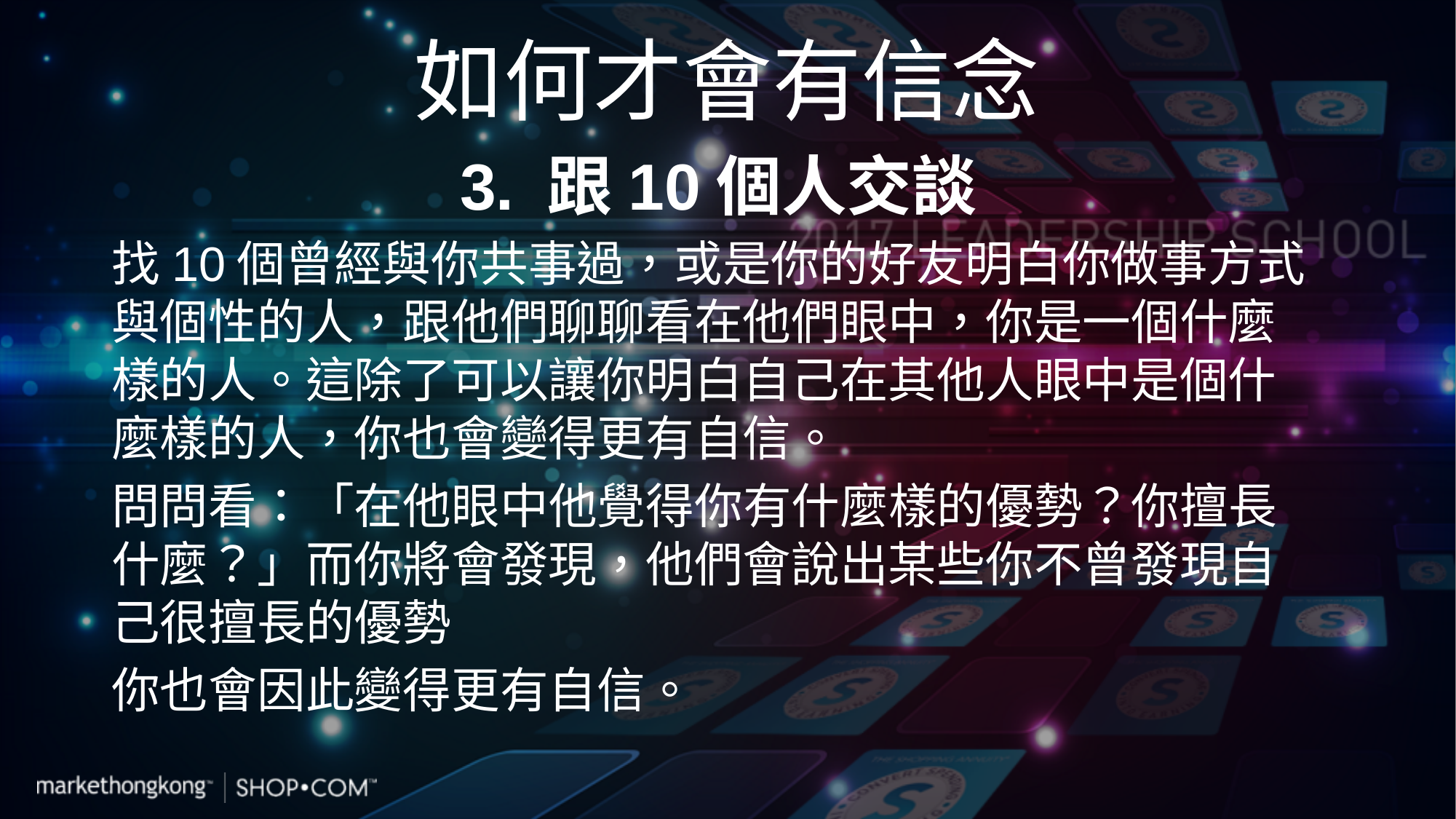

# 如何才會有信念
3. 跟10個人交談
找10個曾經與你共事過，或是你的好友明白你做事方式與個性的人，跟他們聊聊看在他們眼中，你是一個什麼樣的人。這除了可以讓你明白自己在其他人眼中是個什麼樣的人，你也會變得更有自信。
問問看：「在他眼中他覺得你有什麼樣的優勢？你擅長什麼？」而你將會發現，他們會說出某些你不曾發現自己很擅長的優勢
你也會因此變得更有自信。